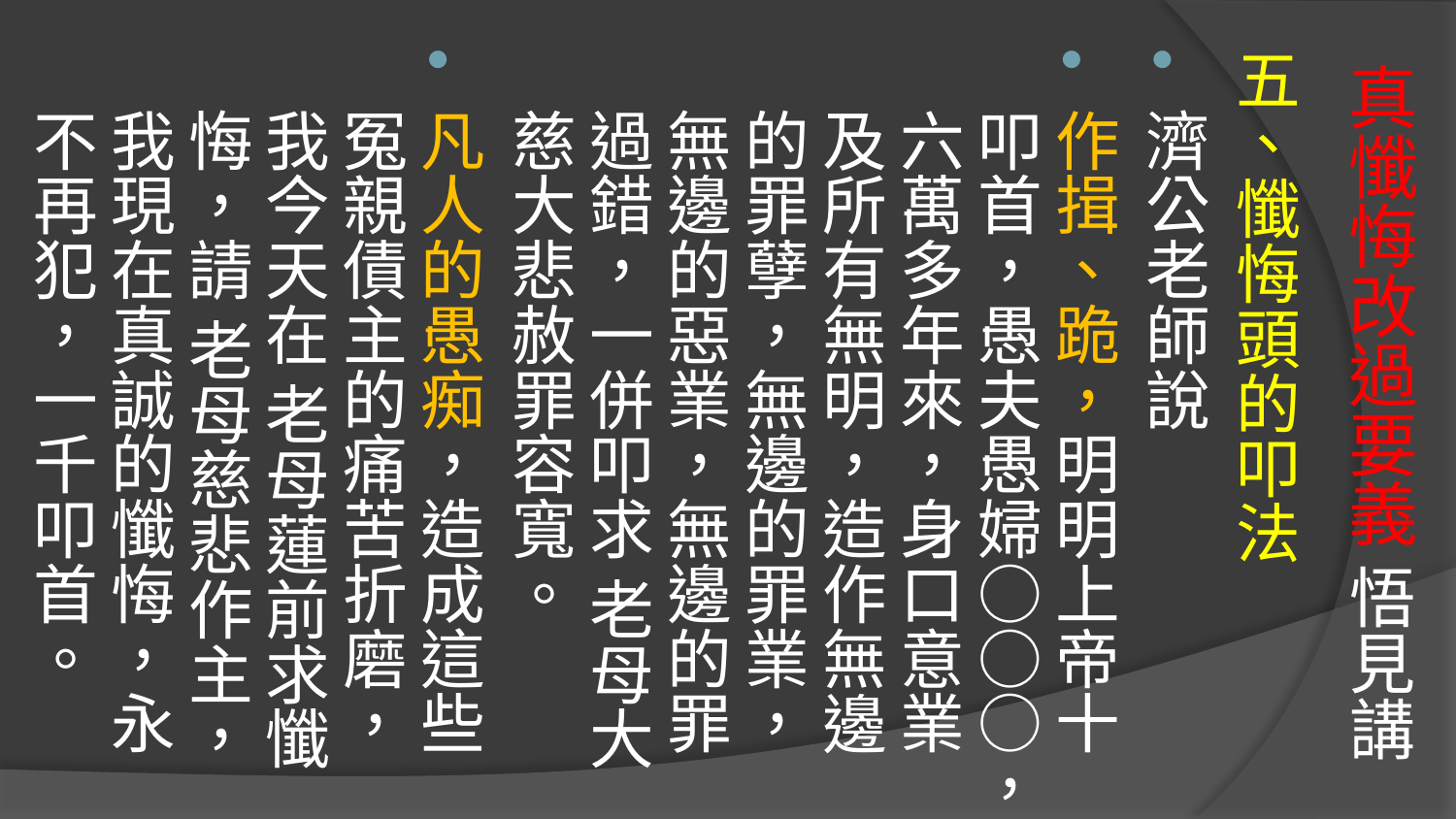

五、懺悔頭的叩法
濟公老師說
作揖、跪，明明上帝十叩首，愚夫愚婦○○○，六萬多年來，身口意業及所有無明，造作無邊的罪孽，無邊的罪業，無邊的惡業，無邊的罪過錯，一併叩求 老母大慈大悲赦罪容寬。
凡人的愚痴，造成這些冤親債主的痛苦折磨，我今天在 老母蓮前求懺悔，請 老母慈悲作主，我現在真誠的懺悔，永不再犯，一千叩首。
# 真懺悔改過要義 悟見講